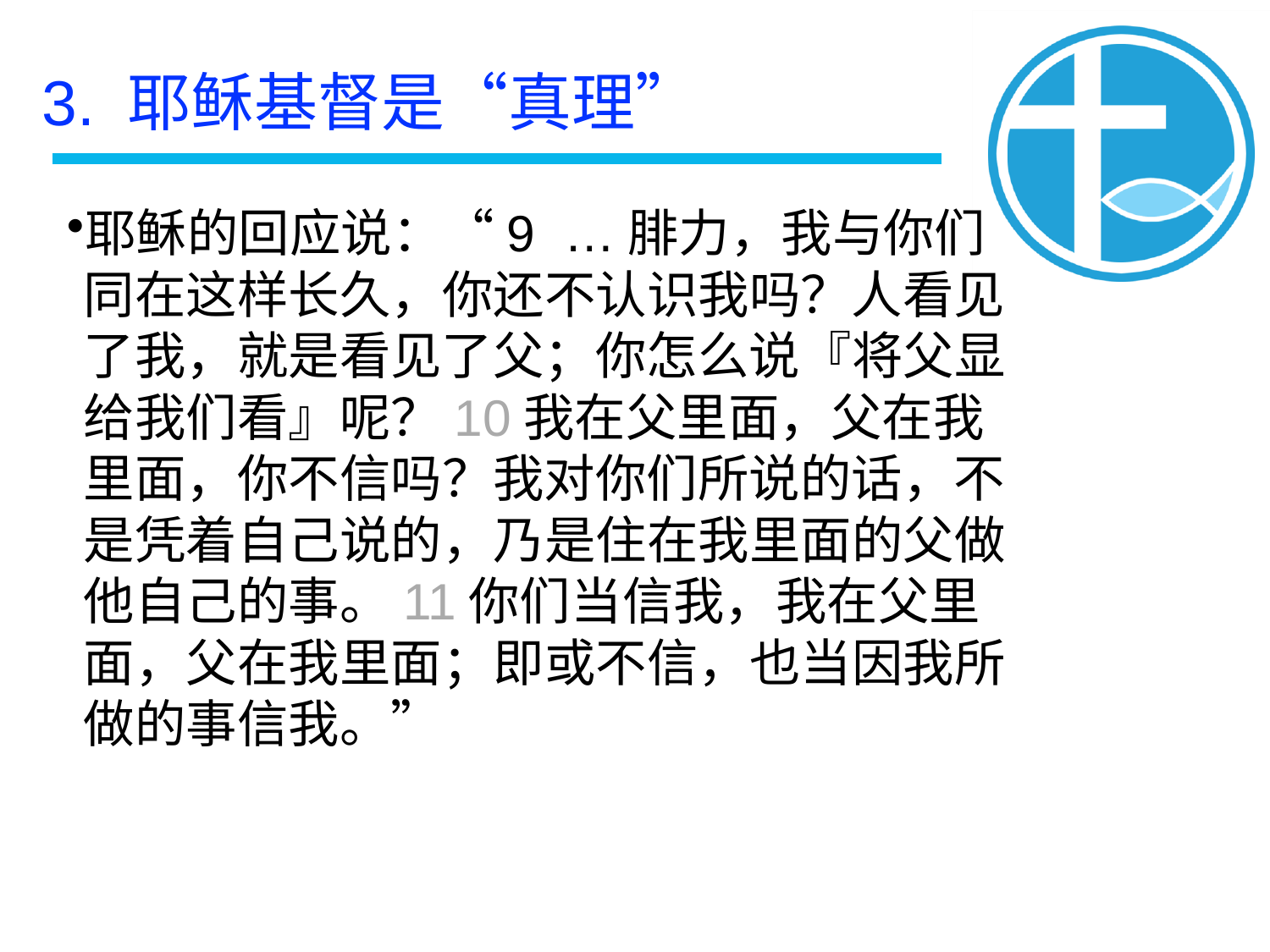

3. 耶稣基督是“真理”
耶稣的回应说：“9  …腓力，我与你们同在这样长久，你还不认识我吗？人看见了我，就是看见了父；你怎么说『将父显给我们看』呢？10我在父里面，父在我里面，你不信吗？我对你们所说的话，不是凭着自己说的，乃是住在我里面的父做他自己的事。11你们当信我，我在父里面，父在我里面；即或不信，也当因我所做的事信我。”